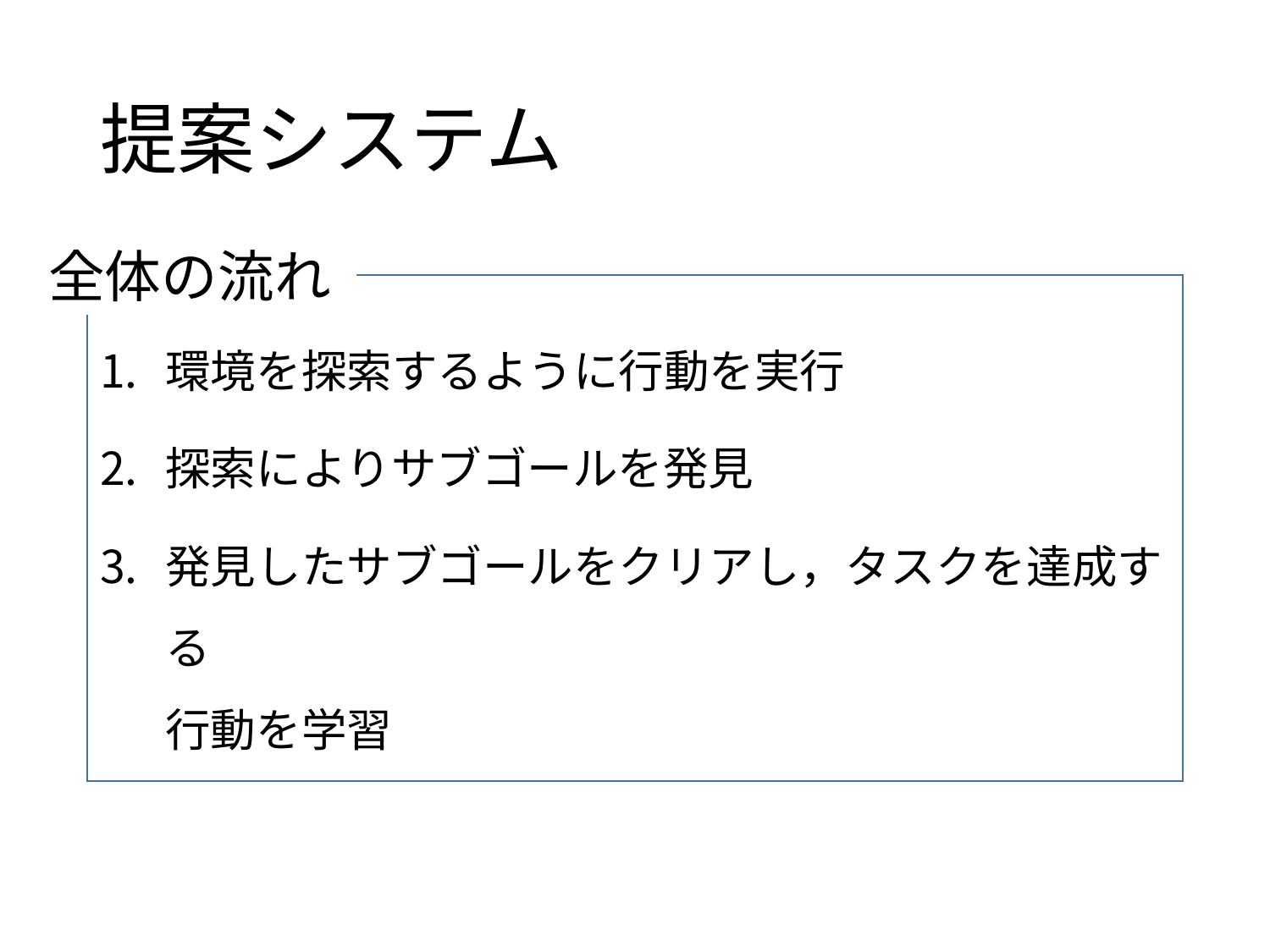

# 提案システム
全体の流れ

環境を探索するように行動を実行
探索によりサブゴールを発見
発見したサブゴールをクリアし，タスクを達成する
行動を学習